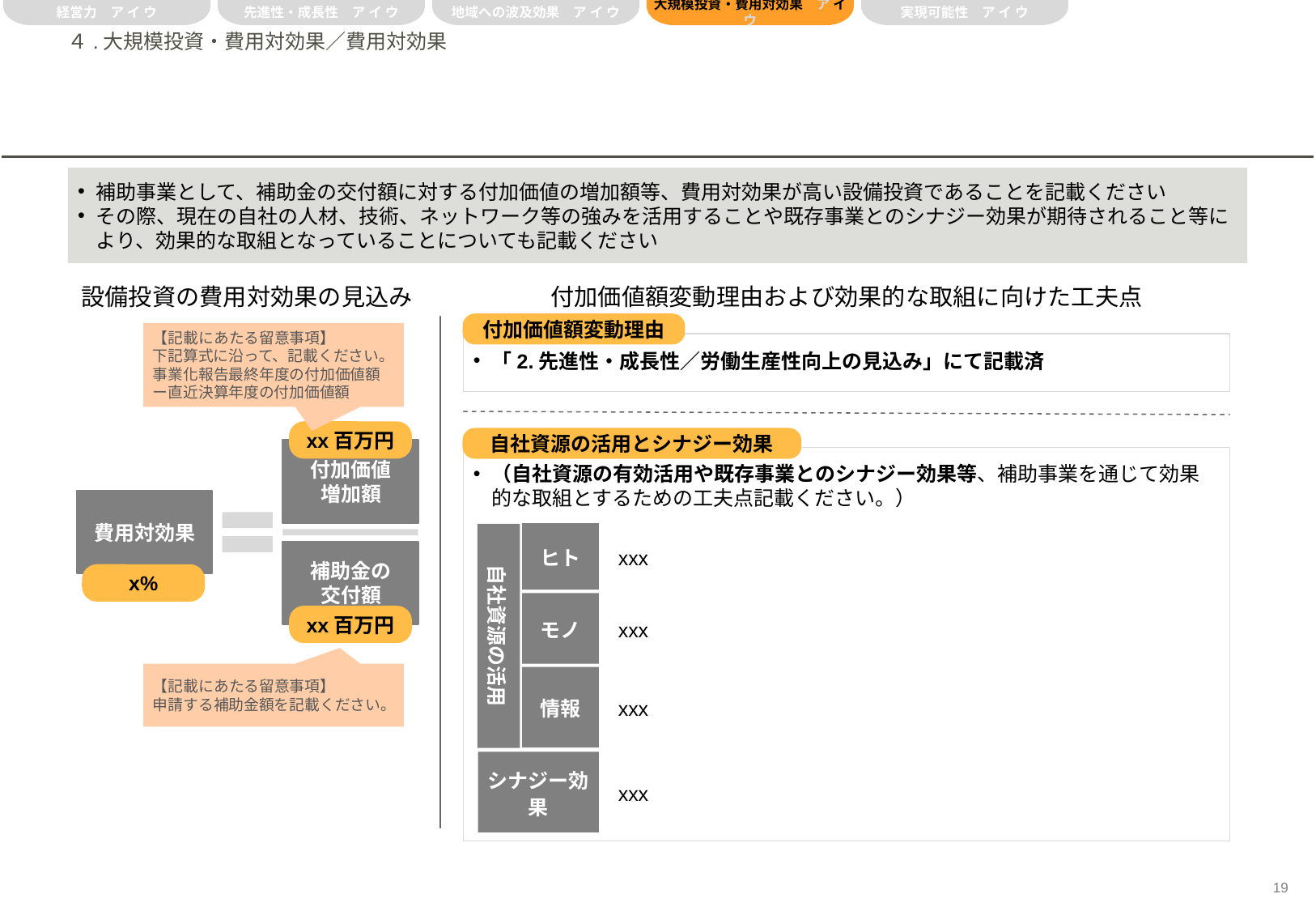

経営力　ア イ ウ
先進性・成長性　ア イ ウ
地域への波及効果　ア イ ウ
大規模投資・費用対効果　ア イ ウ
実現可能性　ア イ ウ
# ４.大規模投資・費用対効果／費用対効果

補助事業として、補助金の交付額に対する付加価値の増加額等、費用対効果が高い設備投資であることを記載ください
その際、現在の自社の人材、技術、ネットワーク等の強みを活用することや既存事業とのシナジー効果が期待されること等により、効果的な取組となっていることについても記載ください
設備投資の費用対効果の見込み
付加価値額変動理由および効果的な取組に向けた工夫点
付加価値額変動理由
【記載にあたる留意事項】
下記算式に沿って、記載ください。
事業化報告最終年度の付加価値額
ー直近決算年度の付加価値額
「2.先進性・成長性／労働生産性向上の見込み」にて記載済
xx百万円
自社資源の活用とシナジー効果
付加価値
増加額
（自社資源の有効活用や既存事業とのシナジー効果等、補助事業を通じて効果的な取組とするための工夫点記載ください。）
費用対効果

ヒト
xxx
自社資源の活用

補助金の
交付額
x%
モノ
xxx
xx百万円
【記載にあたる留意事項】
申請する補助金額を記載ください。
情報
xxx
シナジー効果
xxx